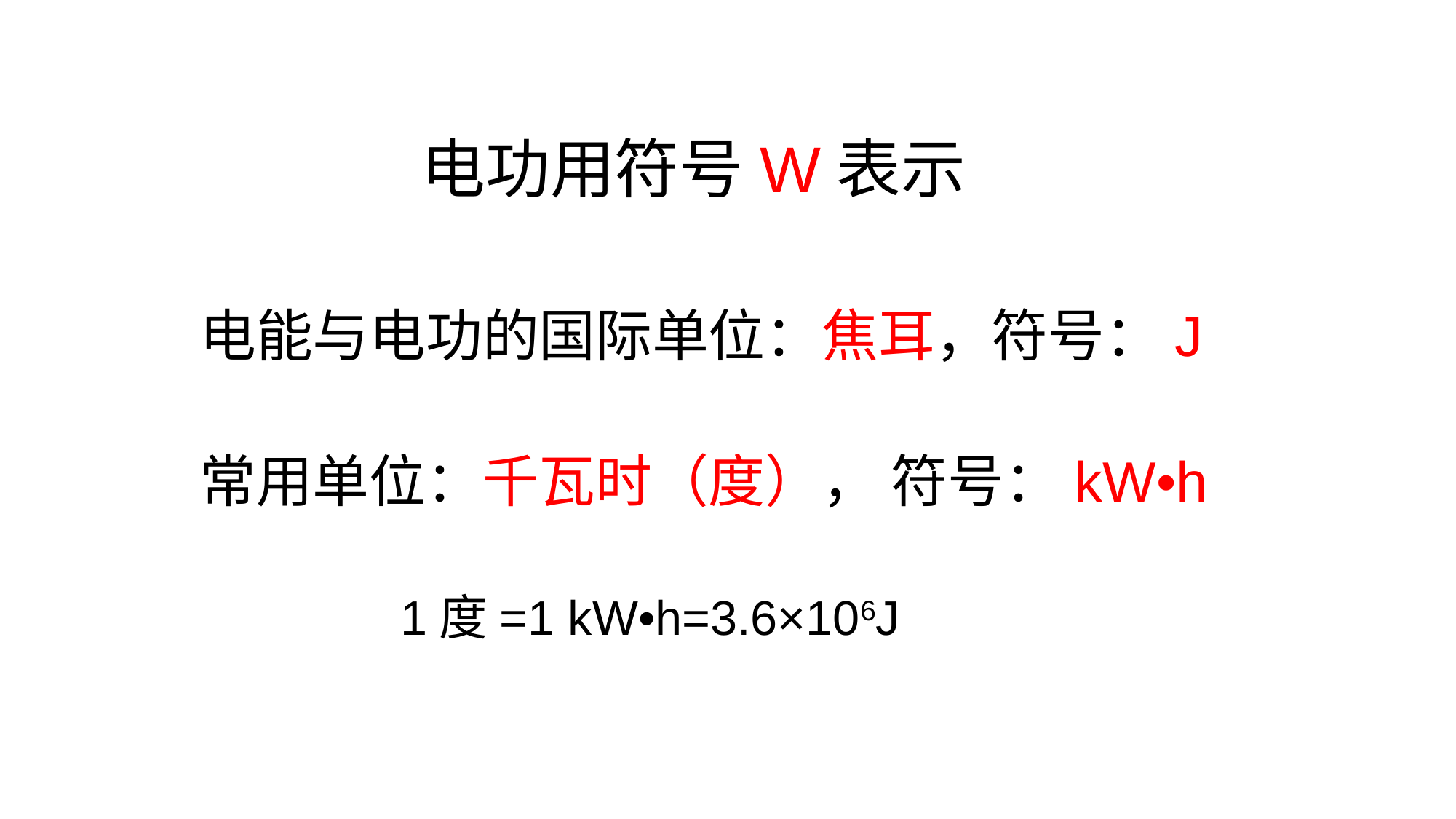

电功用符号W表示
电能与电功的国际单位：焦耳，符号：J

常用单位：千瓦时（度）， 符号：kW•h

1度=1 kW•h=3.6×106J